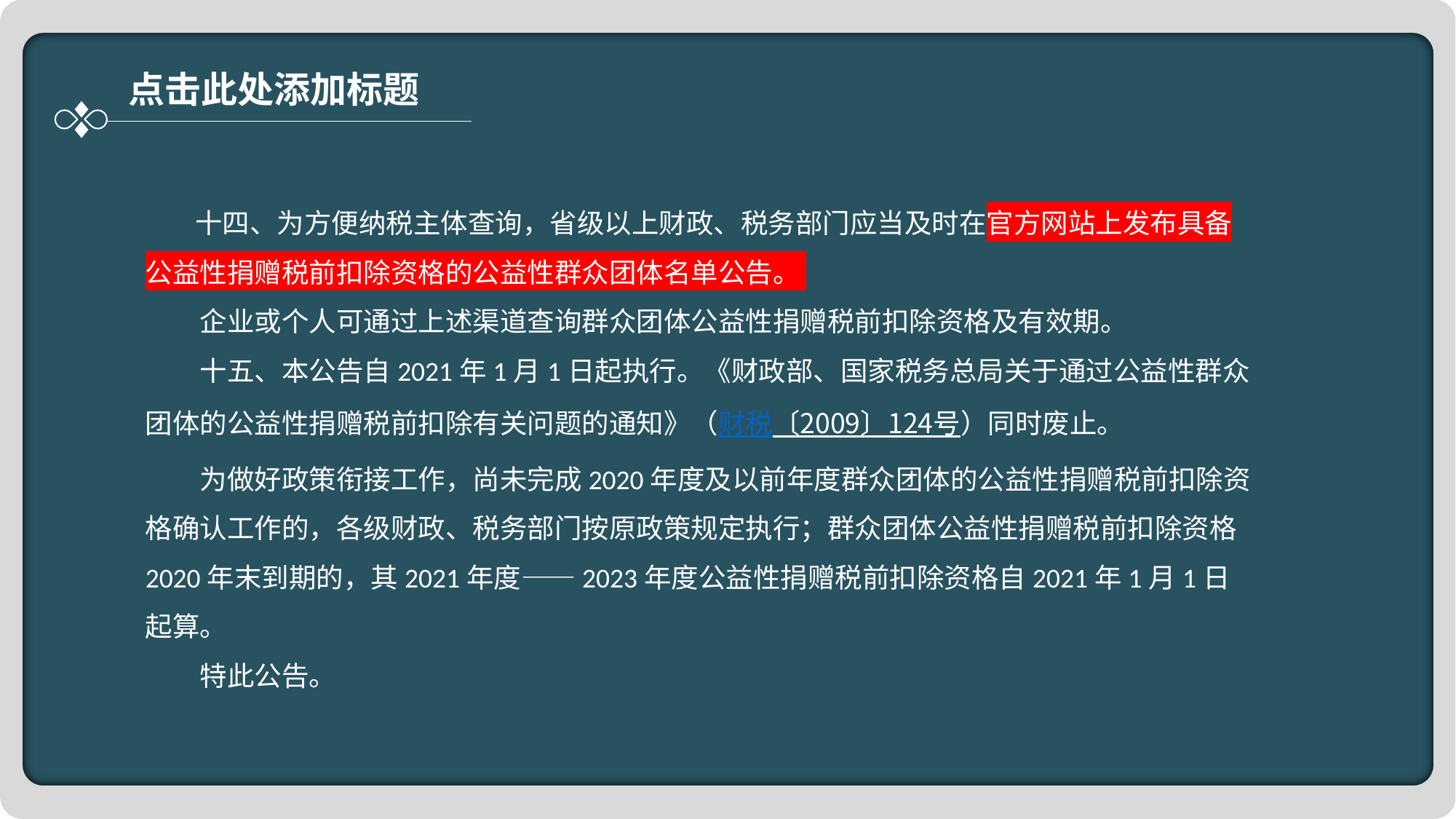

点击此处添加标题

       十四、为方便纳税主体查询，省级以上财政、税务部门应当及时在官方网站上发布具备公益性捐赠税前扣除资格的公益性群众团体名单公告。
　　企业或个人可通过上述渠道查询群众团体公益性捐赠税前扣除资格及有效期。
　　十五、本公告自2021年1月1日起执行。《财政部、国家税务总局关于通过公益性群众团体的公益性捐赠税前扣除有关问题的通知》（财税〔2009〕124号）同时废止。
　　为做好政策衔接工作，尚未完成2020年度及以前年度群众团体的公益性捐赠税前扣除资格确认工作的，各级财政、税务部门按原政策规定执行；群众团体公益性捐赠税前扣除资格2020年末到期的，其2021年度——2023年度公益性捐赠税前扣除资格自2021年1月1日起算。
　　特此公告。